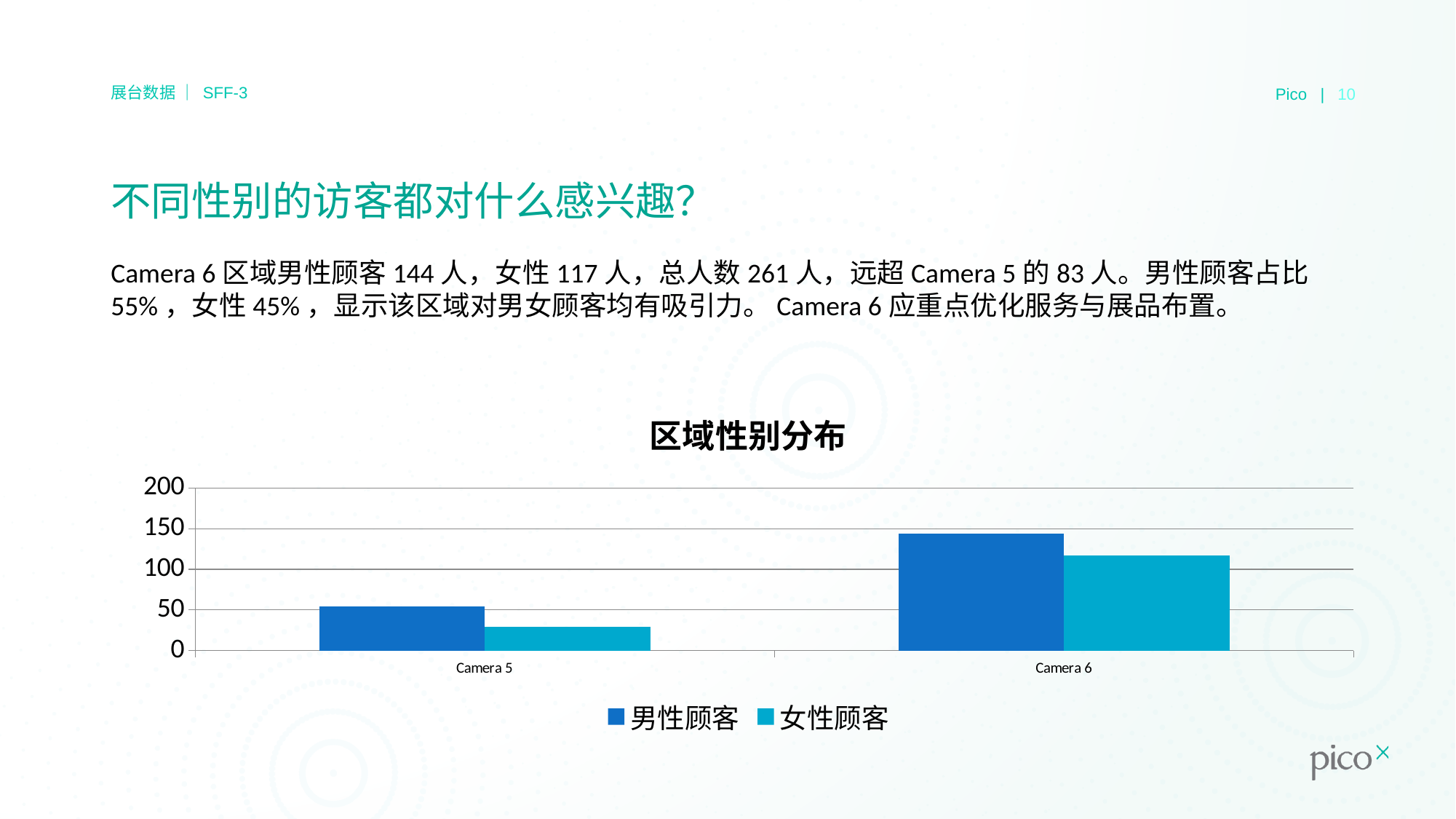

Pico   |
10
展台数据 ｜ SFF-3
# 不同性别的访客都对什么感兴趣？
Camera 6区域男性顾客144人，女性117人，总人数261人，远超Camera 5的83人。男性顾客占比55%，女性45%，显示该区域对男女顾客均有吸引力。Camera 6应重点优化服务与展品布置。

### Chart: 区域性别分布

| Category | 男性顾客 | 女性顾客 |
|---|---|---|
| Camera 5 | 54.0 | 29.0 |
| Camera 6 | 144.0 | 117.0 |